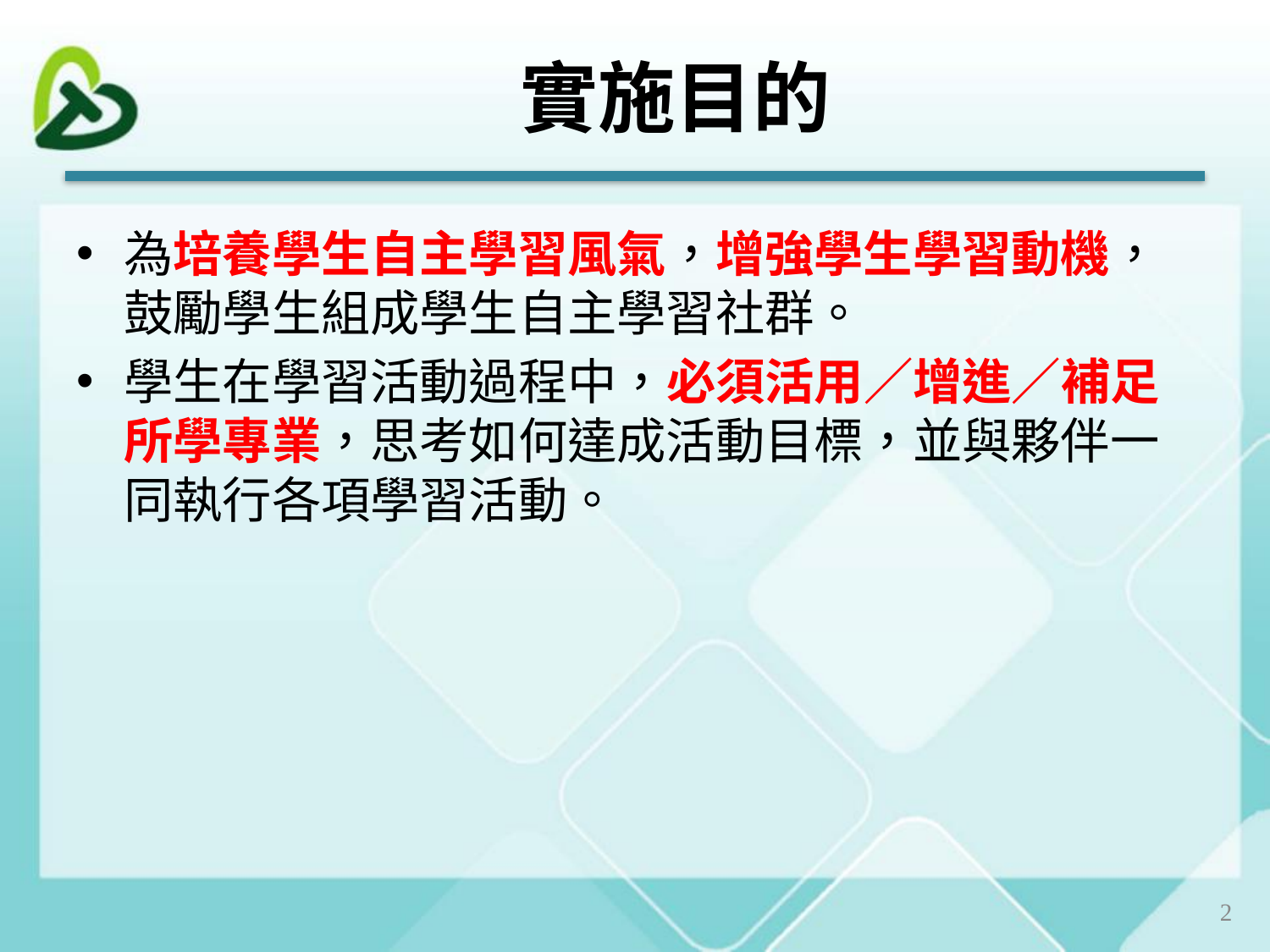

# 實施目的
為培養學生自主學習風氣，增強學生學習動機，鼓勵學生組成學生自主學習社群。
學生在學習活動過程中，必須活用／增進／補足所學專業，思考如何達成活動目標，並與夥伴一同執行各項學習活動。

2